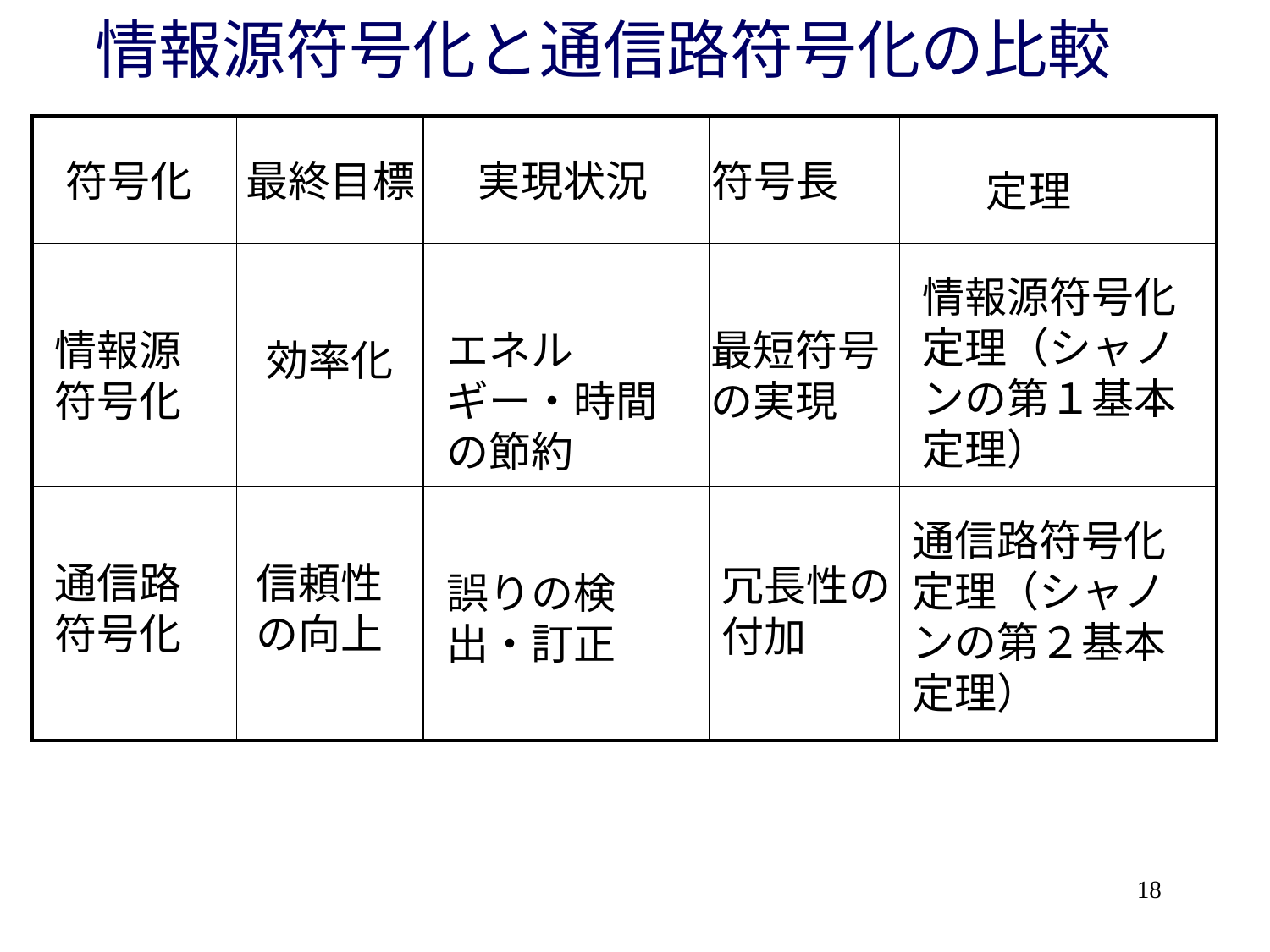

# 情報源符号化と通信路符号化の比較
|  |  |  |  |  |
| --- | --- | --- | --- | --- |
|  |  |  |  |  |
|  |  |  |  |  |
符号化
最終目標
実現状況
符号長
定理
情報源符号化定理（シャノンの第１基本定理）
情報源符号化
エネルギー・時間の節約
最短符号の実現
効率化
通信路符号化定理（シャノンの第２基本定理）
通信路符号化
信頼性の向上
冗長性の付加
誤りの検出・訂正
18